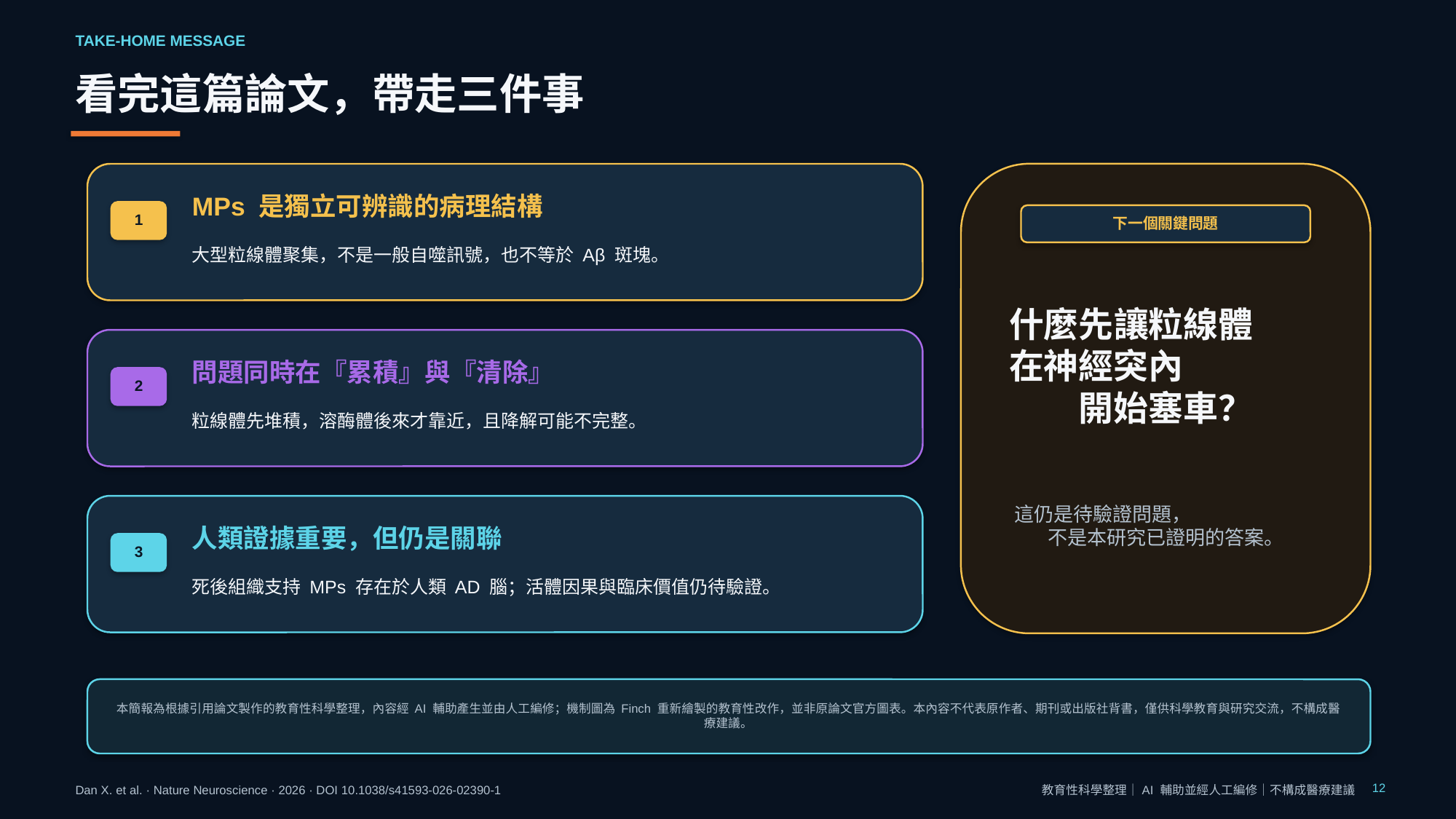

TAKE-HOME MESSAGE
看完這篇論文，帶走三件事

MPs 是獨立可辨識的病理結構

1

下一個關鍵問題
大型粒線體聚集，不是一般自噬訊號，也不等於 Aβ 斑塊。
什麼先讓粒線體
在神經突內
開始塞車？

問題同時在『累積』與『清除』

2
粒線體先堆積，溶酶體後來才靠近，且降解可能不完整。
這仍是待驗證問題，
不是本研究已證明的答案。

人類證據重要，但仍是關聯

3
死後組織支持 MPs 存在於人類 AD 腦；活體因果與臨床價值仍待驗證。

本簡報為根據引用論文製作的教育性科學整理，內容經 AI 輔助產生並由人工編修；機制圖為 Finch 重新繪製的教育性改作，並非原論文官方圖表。本內容不代表原作者、期刊或出版社背書，僅供科學教育與研究交流，不構成醫療建議。
12
Dan X. et al. · Nature Neuroscience · 2026 · DOI 10.1038/s41593-026-02390-1
教育性科學整理｜AI 輔助並經人工編修｜不構成醫療建議